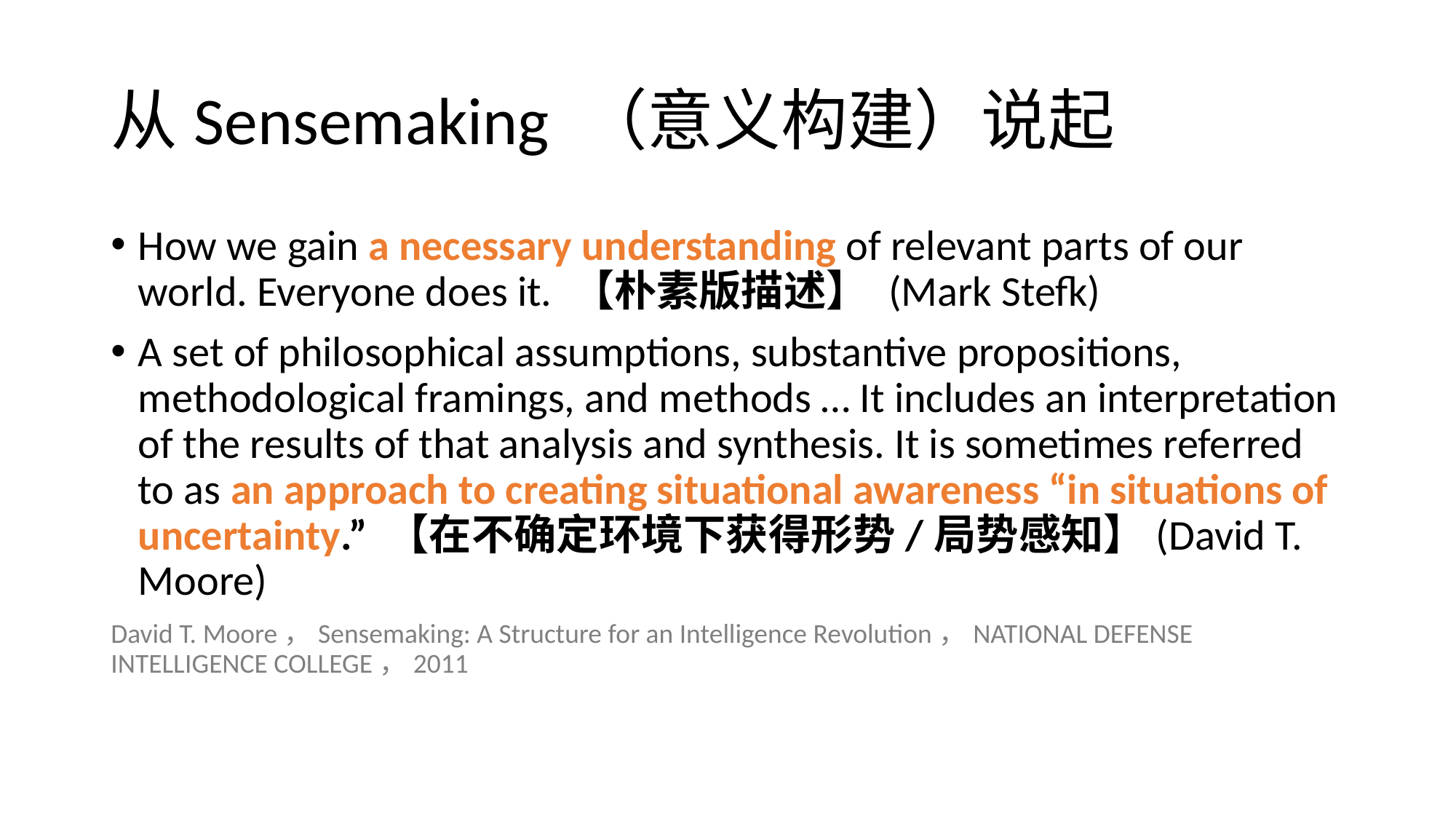

# 从Sensemaking （意义构建）说起
How we gain a necessary understanding of relevant parts of our world. Everyone does it. 【朴素版描述】 (Mark Stefk)
A set of philosophical assumptions, substantive propositions, methodological framings, and methods … It includes an interpretation of the results of that analysis and synthesis. It is sometimes referred to as an approach to creating situational awareness “in situations of uncertainty.” 【在不确定环境下获得形势/局势感知】(David T. Moore)
David T. Moore，Sensemaking: A Structure for an Intelligence Revolution，NATIONAL DEFENSE INTELLIGENCE COLLEGE，2011